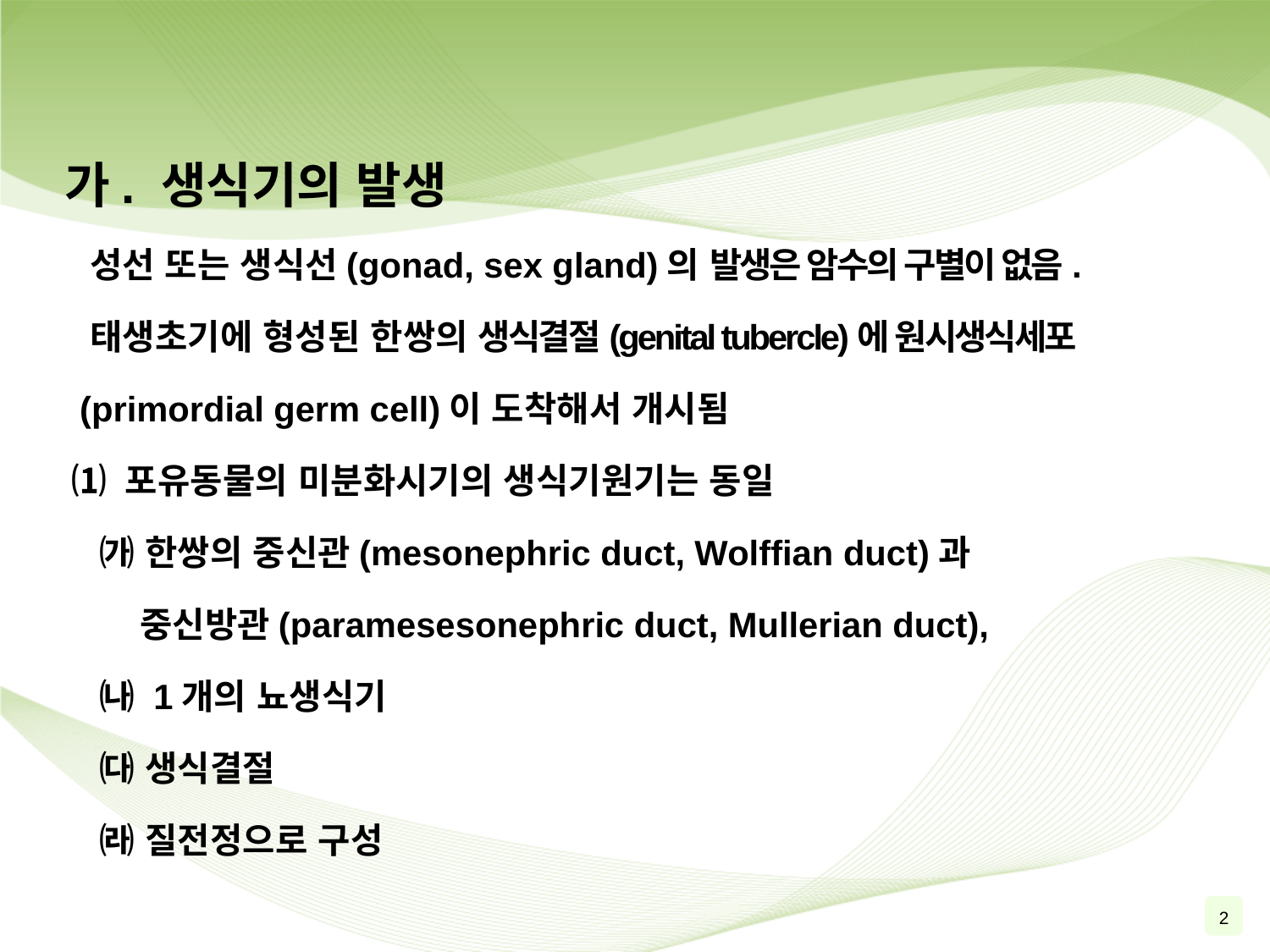

가. 생식기의 발생
    성선 또는 생식선(gonad, sex gland)의 발생은 암수의 구별이 없음.
    태생초기에 형성된 한쌍의 생식결절(genital tubercle)에 원시생식세포
     (primordial germ cell)이 도착해서 개시됨
   ⑴ 포유동물의 미분화시기의 생식기원기는 동일
     ㈎ 한쌍의 중신관(mesonephric duct, Wolffian duct)과
         중신방관(paramesesonephric duct, Mullerian duct),
     ㈏ 1개의 뇨생식기
     ㈐ 생식결절
     ㈑ 질전정으로 구성
2
3